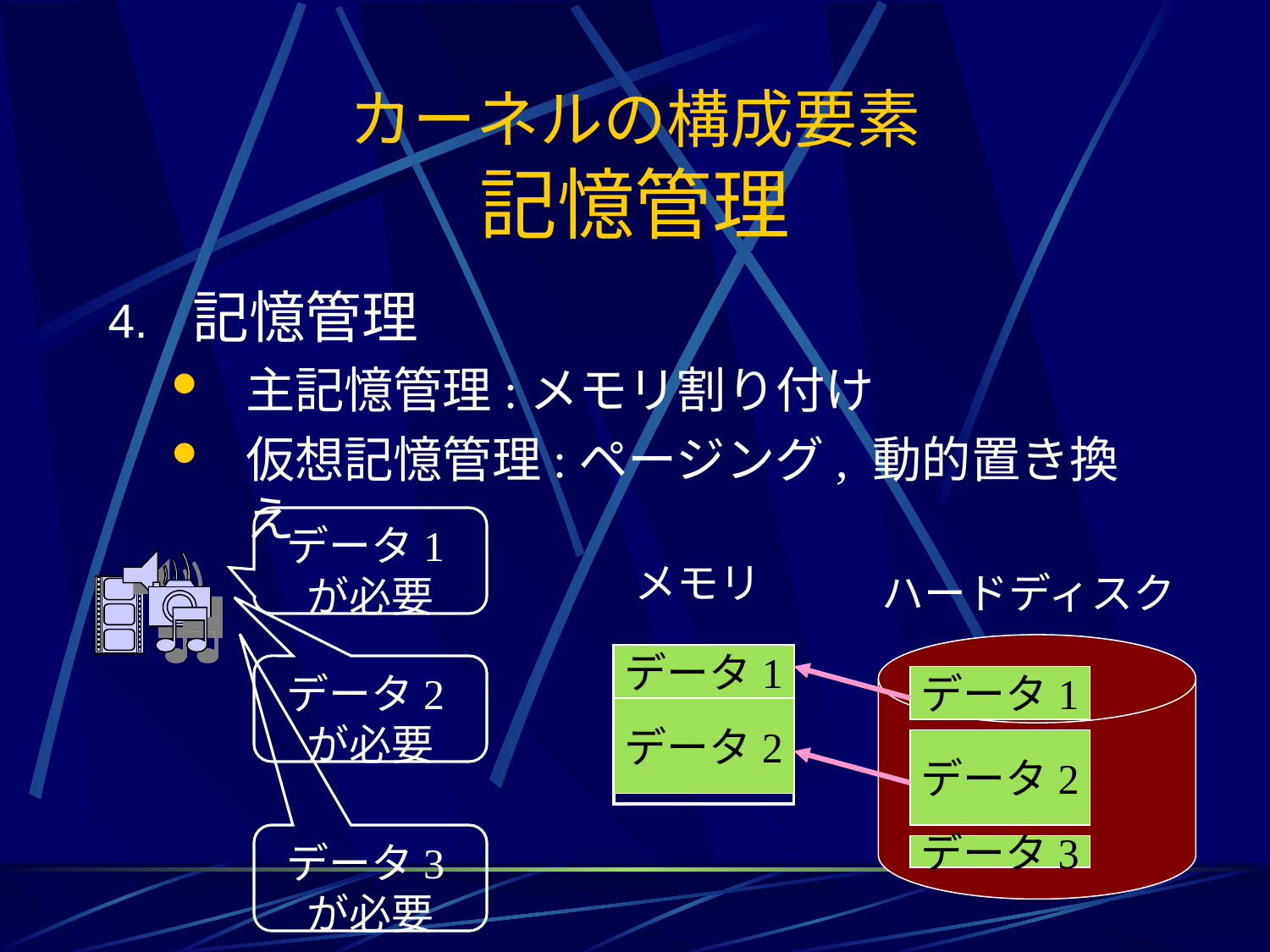

# カーネルの構成要素 記憶管理
記憶管理
主記憶管理:メモリ割り付け
仮想記憶管理:ページング, 動的置き換え
データ1が必要

メモリ
ハードディスク

データ1

データ2が必要
データ1
データ2

データ2
データ3が必要
データ3